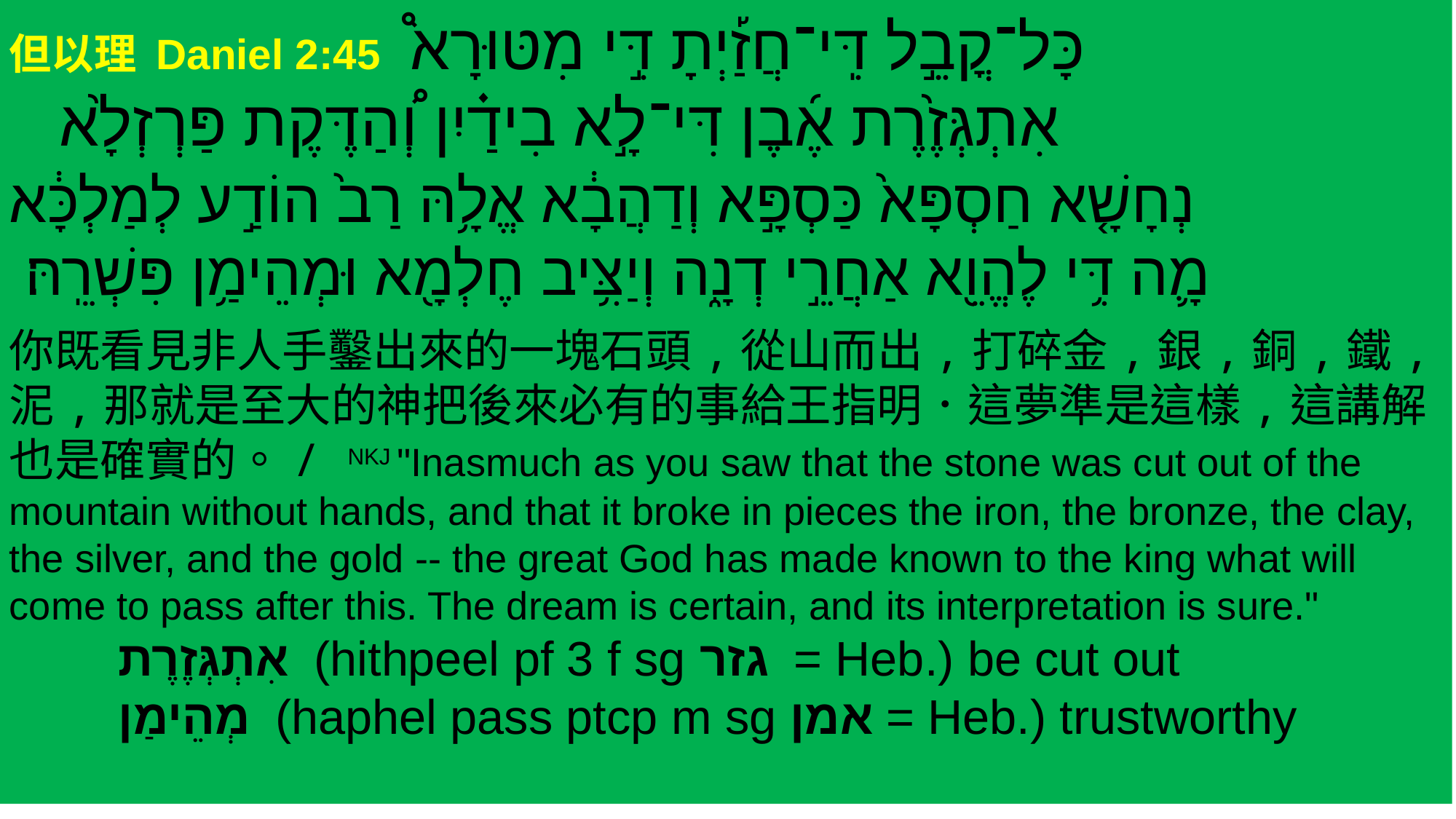

但以理 Daniel 2:45 ‎‎‎‎‎‎ כָּל־קֳבֵ֣ל דִּֽי־חֲזַ֡יְתָ דִּ֣י מִטּוּרָא֩
אִתְגְּזֶ֙רֶת אֶ֜בֶן דִּי־לָ֣א בִידַ֗יִן וְ֠הַדֶּקֶת פַּרְזְלָ֙א
 נְחָשָׁ֤א חַסְפָּא֙ כַּסְפָּ֣א וְדַהֲבָ֔א אֱלָ֥הּ רַב֙ הוֹדַ֣ע לְמַלְכָּ֔א
 מָ֛ה דִּ֥י לֶהֱוֵ֖א אַחֲרֵ֣י דְנָ֑ה וְיַצִּ֥יב חֶלְמָ֖א וּמְהֵימַ֥ן פִּשְׁרֵֽהּ׃

你既看見非人手鑿出來的一塊石頭,從山而出,打碎金,銀,銅,鐵,泥,那就是至大的神把後來必有的事給王指明．這夢準是這樣,這講解也是確實的。/ NKJ "Inasmuch as you saw that the stone was cut out of the mountain without hands, and that it broke in pieces the iron, the bronze, the clay, the silver, and the gold -- the great God has made known to the king what will come to pass after this. The dream is certain, and its interpretation is sure."
	אִתְגְּזֶרֶת  (hithpeel pf 3 f sg גזר  = Heb.) be cut out
	מְהֵימַן  (haphel pass ptcp m sg אמן = Heb.) trustworthy